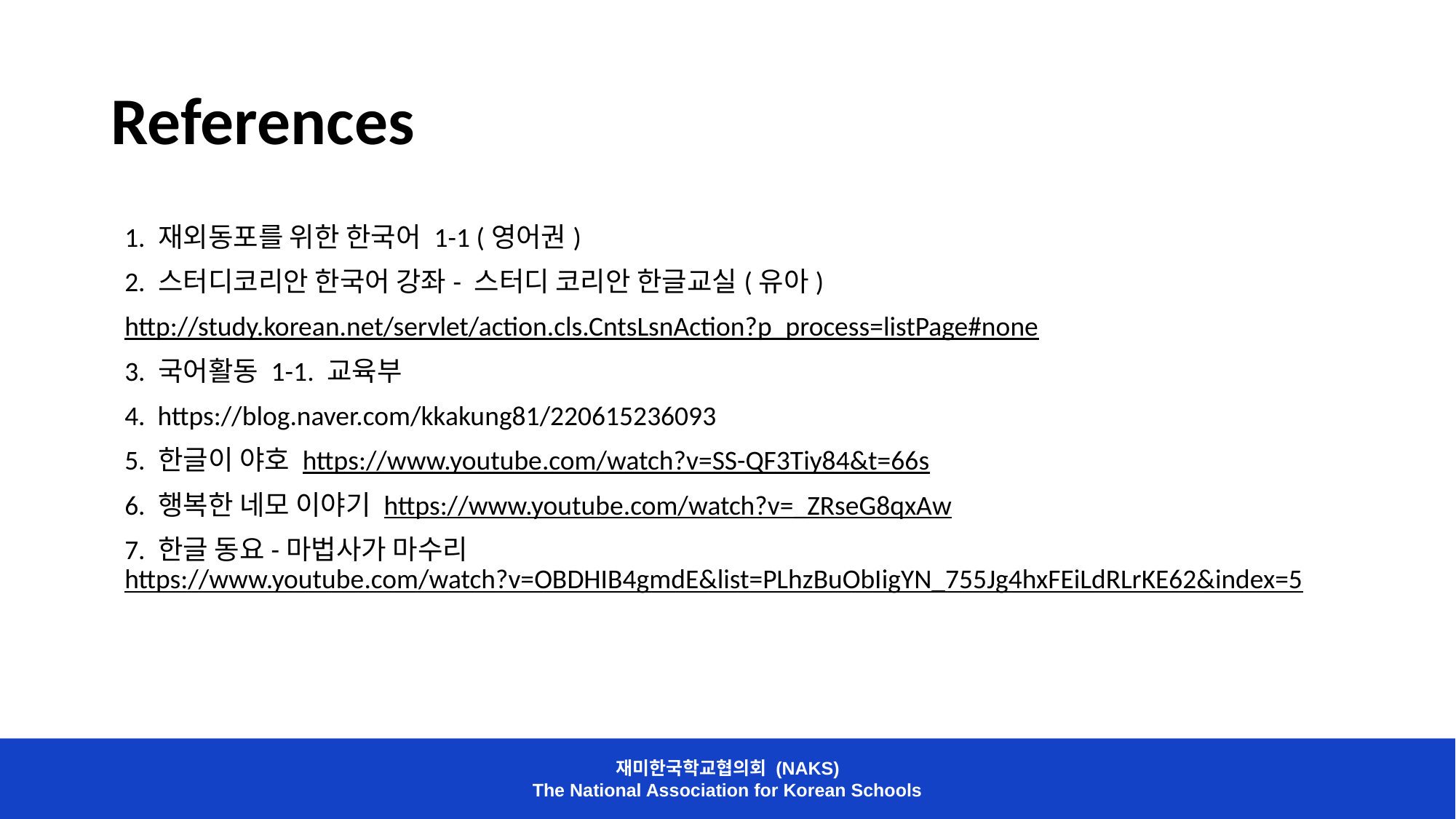

# References
1. 재외동포를 위한 한국어 1-1 (영어권)
2. 스터디코리안 한국어 강좌- 스터디 코리안 한글교실(유아)
http://study.korean.net/servlet/action.cls.CntsLsnAction?p_process=listPage#none
3. 국어활동 1-1. 교육부
4.  https://blog.naver.com/kkakung81/220615236093
5. 한글이 야호 https://www.youtube.com/watch?v=SS-QF3Tiy84&t=66s
6. 행복한 네모 이야기 https://www.youtube.com/watch?v=_ZRseG8qxAw
7. 한글 동요-마법사가 마수리 https://www.youtube.com/watch?v=OBDHIB4gmdE&list=PLhzBuObIigYN_755Jg4hxFEiLdRLrKE62&index=5

재미한국학교협의회 (NAKS)
The National Association for Korean Schools